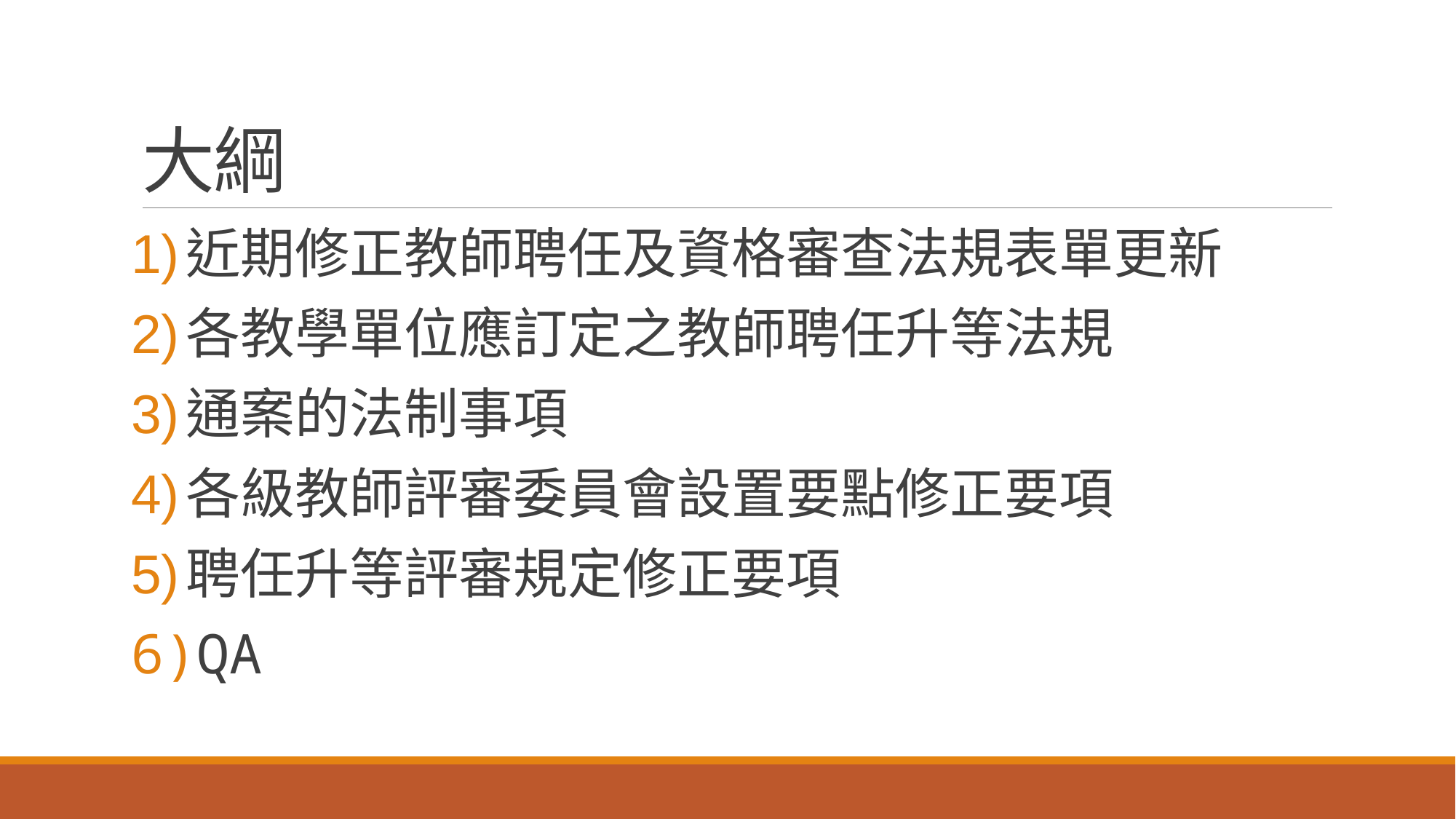

# 大綱
近期修正教師聘任及資格審查法規表單更新
各教學單位應訂定之教師聘任升等法規
通案的法制事項
各級教師評審委員會設置要點修正要項
聘任升等評審規定修正要項
QA